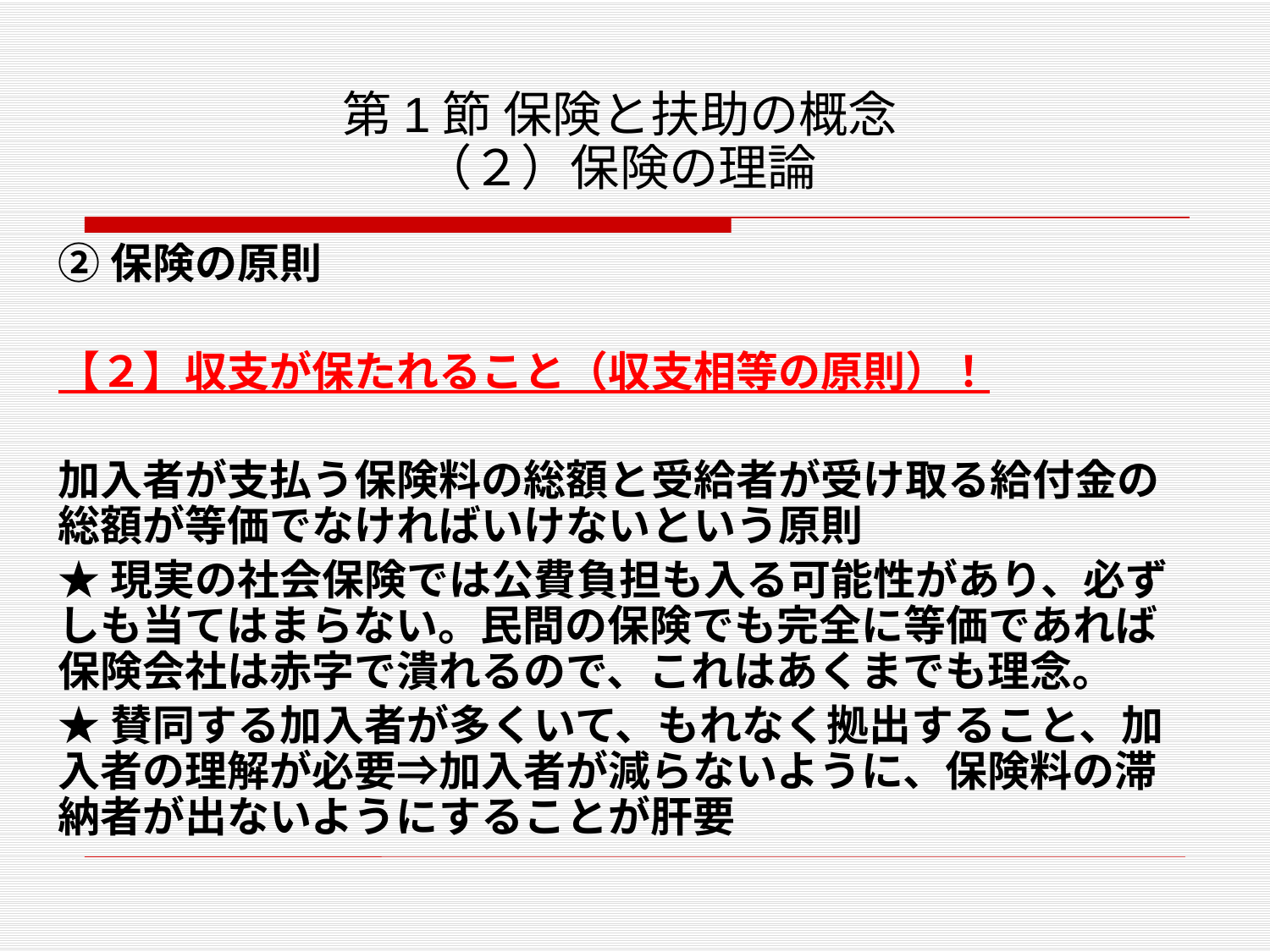

# 第1節 保険と扶助の概念 （２）保険の理論
②保険の原則

【２】収支が保たれること（収支相等の原則）！

加入者が支払う保険料の総額と受給者が受け取る給付金の総額が等価でなければいけないという原則
★現実の社会保険では公費負担も入る可能性があり、必ずしも当てはまらない。民間の保険でも完全に等価であれば保険会社は赤字で潰れるので、これはあくまでも理念。
★賛同する加入者が多くいて、もれなく拠出すること、加入者の理解が必要⇒加入者が減らないように、保険料の滞納者が出ないようにすることが肝要